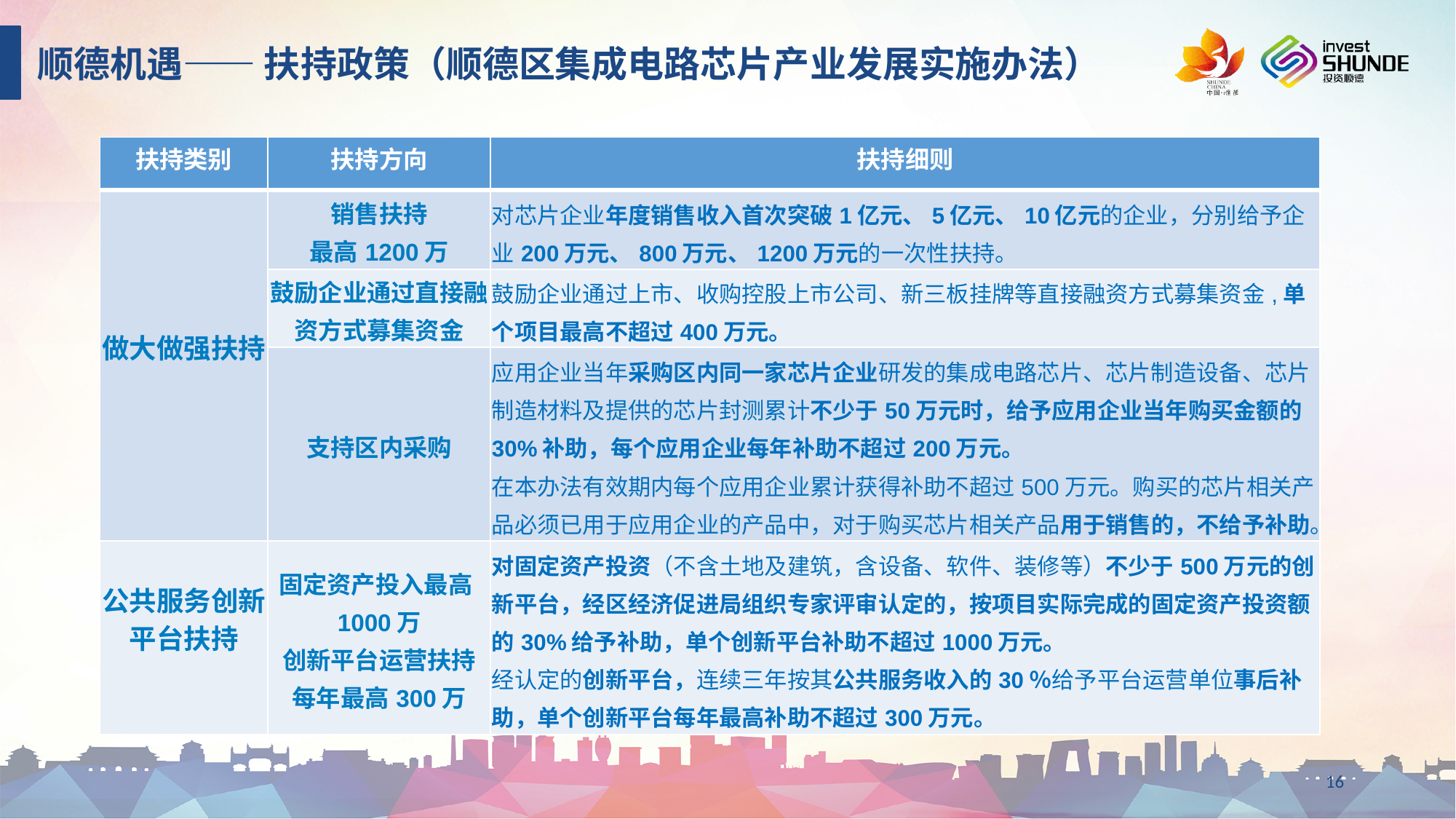

顺德机遇—— 扶持政策（顺德区集成电路芯片产业发展实施办法）
| 扶持类别 | 扶持方向 | 扶持细则 |
| --- | --- | --- |
| 做大做强扶持 | 销售扶持 最高1200万 | 对芯片企业年度销售收入首次突破1亿元、5亿元、10亿元的企业，分别给予企业200万元、800万元、1200万元的一次性扶持。 |
|  | 鼓励企业通过直接融资方式募集资金 | 鼓励企业通过上市、收购控股上市公司、新三板挂牌等直接融资方式募集资金,单个项目最高不超过400万元。 |
|  | 支持区内采购 | 应用企业当年采购区内同一家芯片企业研发的集成电路芯片、芯片制造设备、芯片制造材料及提供的芯片封测累计不少于50万元时，给予应用企业当年购买金额的30%补助，每个应用企业每年补助不超过200万元。 在本办法有效期内每个应用企业累计获得补助不超过500万元。购买的芯片相关产品必须已用于应用企业的产品中，对于购买芯片相关产品用于销售的，不给予补助。 |
| 公共服务创新平台扶持 | 固定资产投入最高1000万 创新平台运营扶持 每年最高300万 | 对固定资产投资（不含土地及建筑，含设备、软件、装修等）不少于500万元的创新平台，经区经济促进局组织专家评审认定的，按项目实际完成的固定资产投资额的30%给予补助，单个创新平台补助不超过1000万元。 经认定的创新平台，连续三年按其公共服务收入的30％给予平台运营单位事后补助，单个创新平台每年最高补助不超过300万元。 |
16